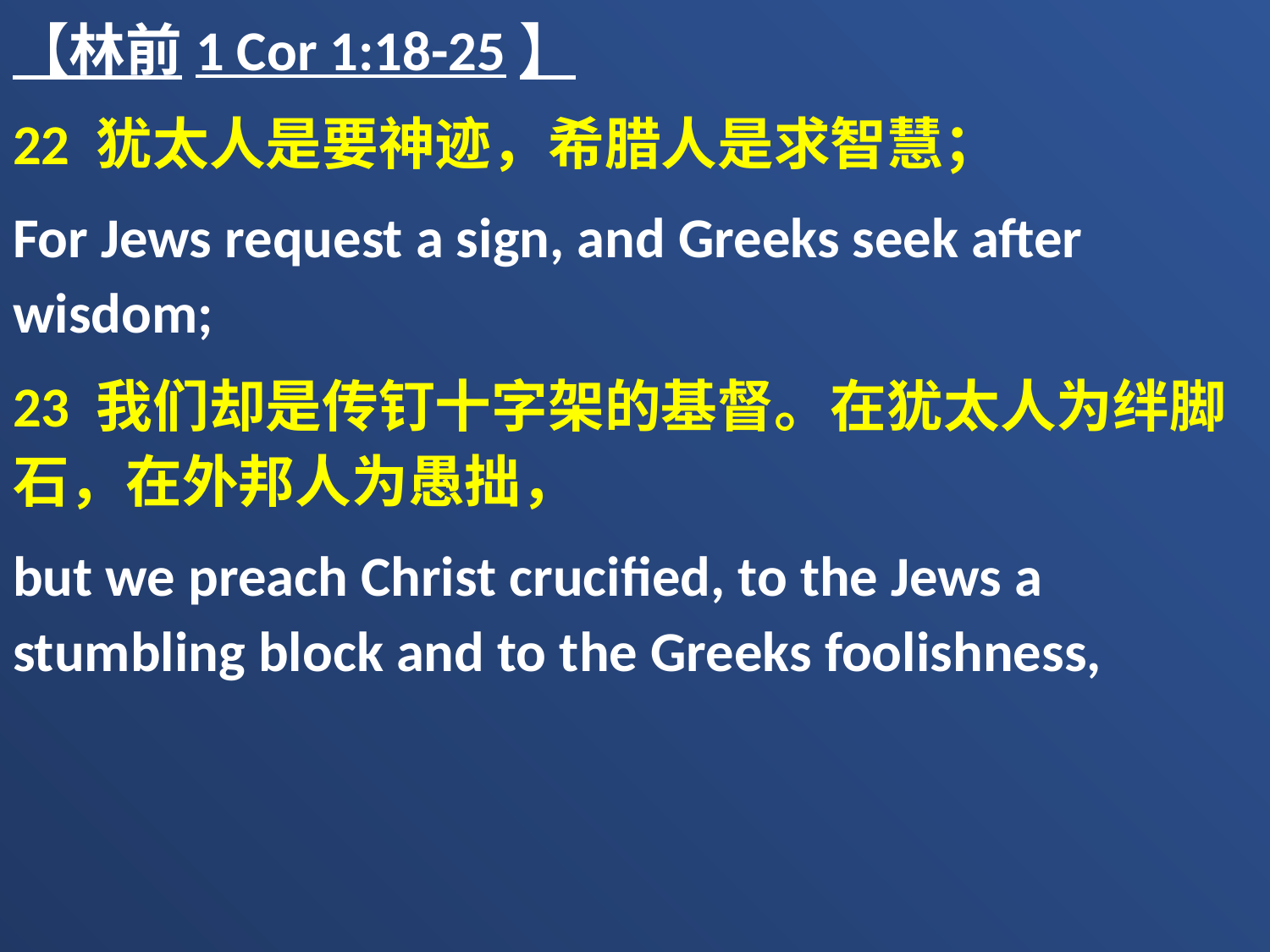

【林前1 Cor 1:18-25】
22 犹太人是要神迹，希腊人是求智慧；
For Jews request a sign, and Greeks seek after wisdom;
23 我们却是传钉十字架的基督。在犹太人为绊脚石，在外邦人为愚拙，
but we preach Christ crucified, to the Jews a stumbling block and to the Greeks foolishness,